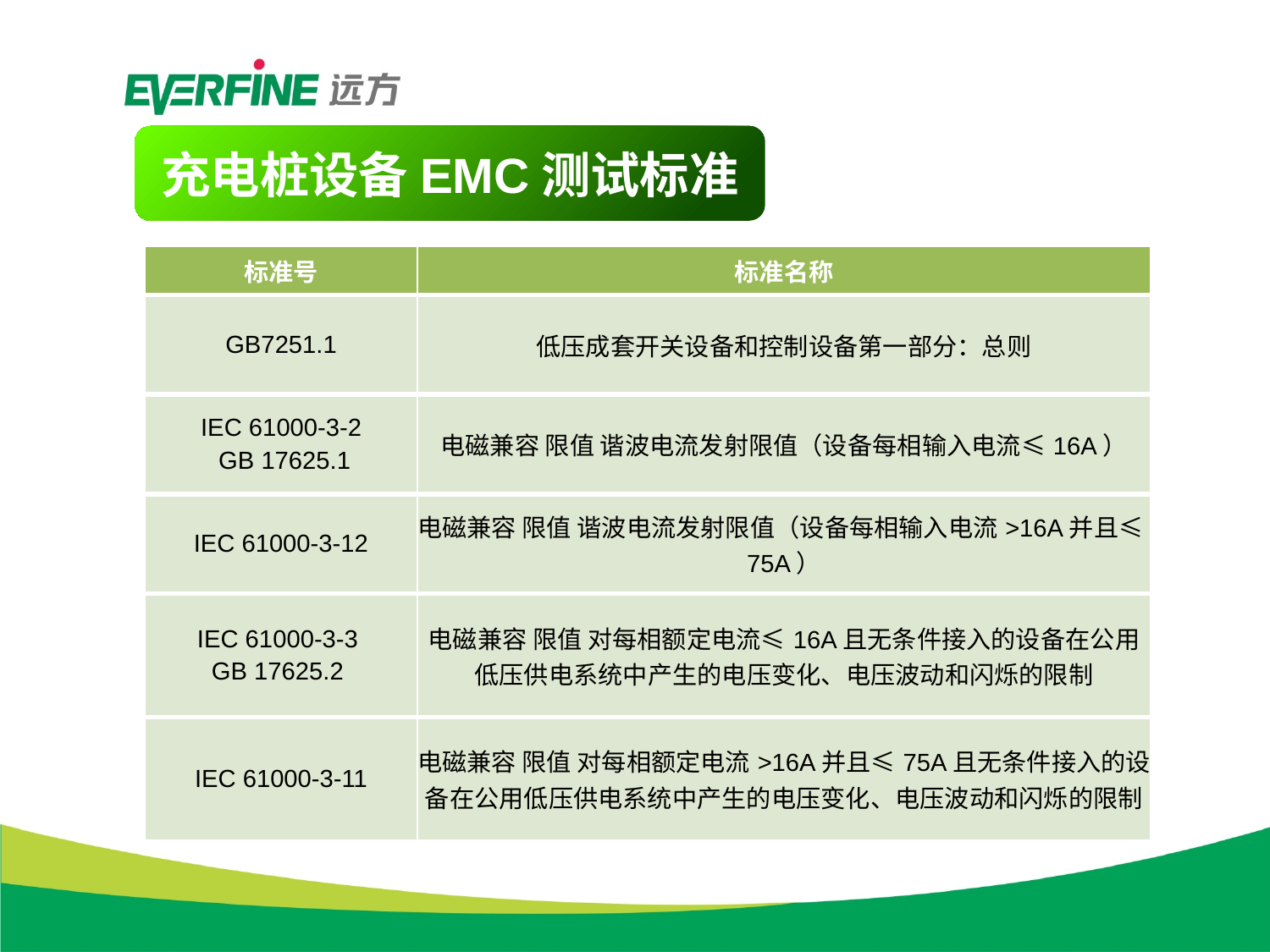

充电桩设备EMC测试标准

| 标准号 | 标准名称 |
| --- | --- |
| GB7251.1 | 低压成套开关设备和控制设备第一部分：总则 |
| IEC 61000-3-2 GB 17625.1 | 电磁兼容 限值 谐波电流发射限值（设备每相输入电流≤16A） |
| IEC 61000-3-12 | 电磁兼容 限值 谐波电流发射限值（设备每相输入电流>16A并且≤75A） |
| IEC 61000-3-3 GB 17625.2 | 电磁兼容 限值 对每相额定电流≤16A且无条件接入的设备在公用低压供电系统中产生的电压变化、电压波动和闪烁的限制 |
| IEC 61000-3-11 | 电磁兼容 限值 对每相额定电流>16A并且≤75A且无条件接入的设备在公用低压供电系统中产生的电压变化、电压波动和闪烁的限制 |